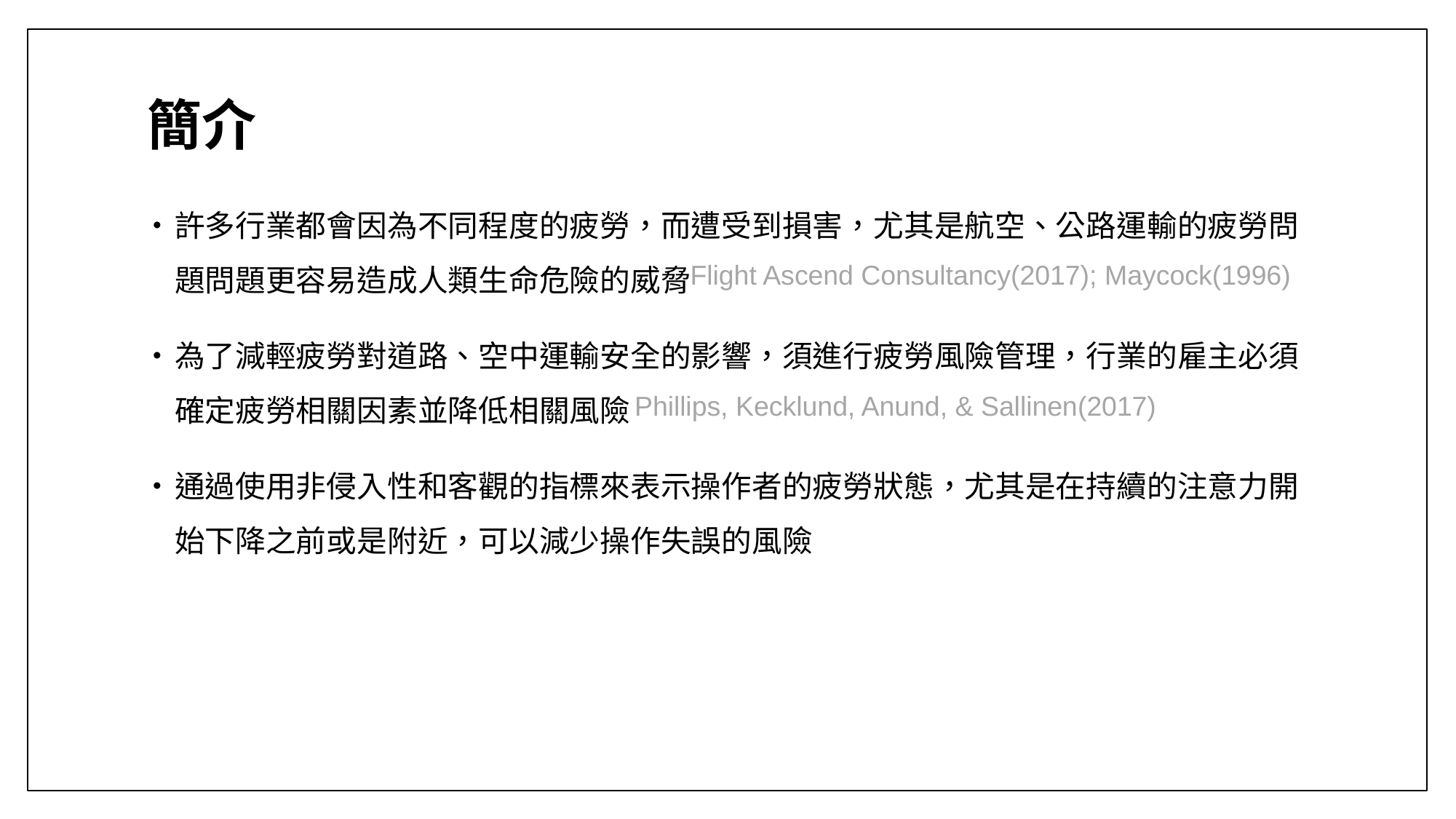

# 簡介
許多行業都會因為不同程度的疲勞，而遭受到損害，尤其是航空、公路運輸的疲勞問題問題更容易造成人類生命危險的威脅
為了減輕疲勞對道路、空中運輸安全的影響，須進行疲勞風險管理，行業的雇主必須確定疲勞相關因素並降低相關風險
通過使用非侵入性和客觀的指標來表示操作者的疲勞狀態，尤其是在持續的注意力開始下降之前或是附近，可以減少操作失誤的風險

Flight Ascend Consultancy(2017); Maycock(1996)
Phillips, Kecklund, Anund, & Sallinen(2017)